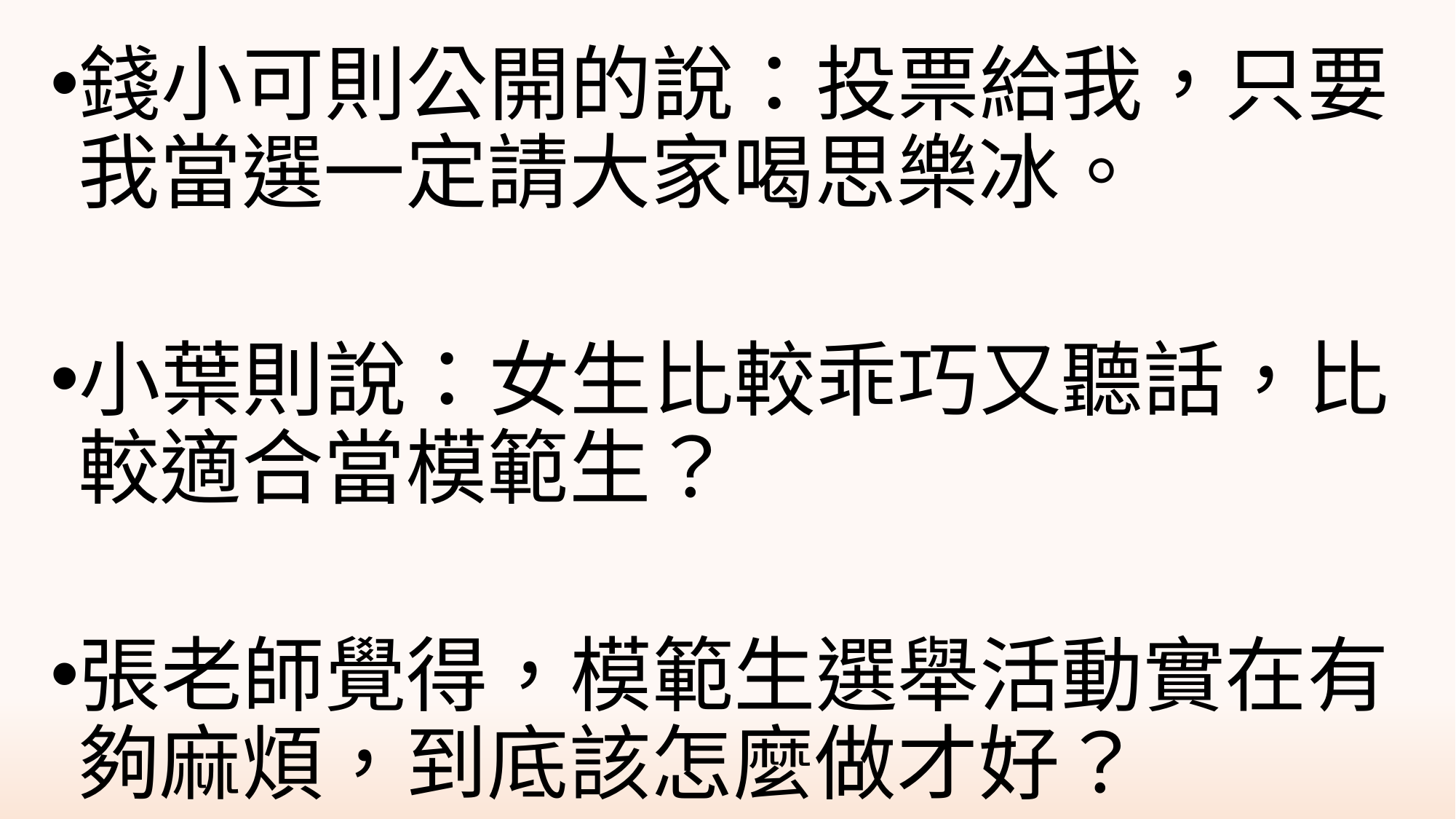

錢小可則公開的說：投票給我，只要我當選一定請大家喝思樂冰。

小葉則說：女生比較乖巧又聽話，比較適合當模範生？

張老師覺得，模範生選舉活動實在有夠麻煩，到底該怎麼做才好？